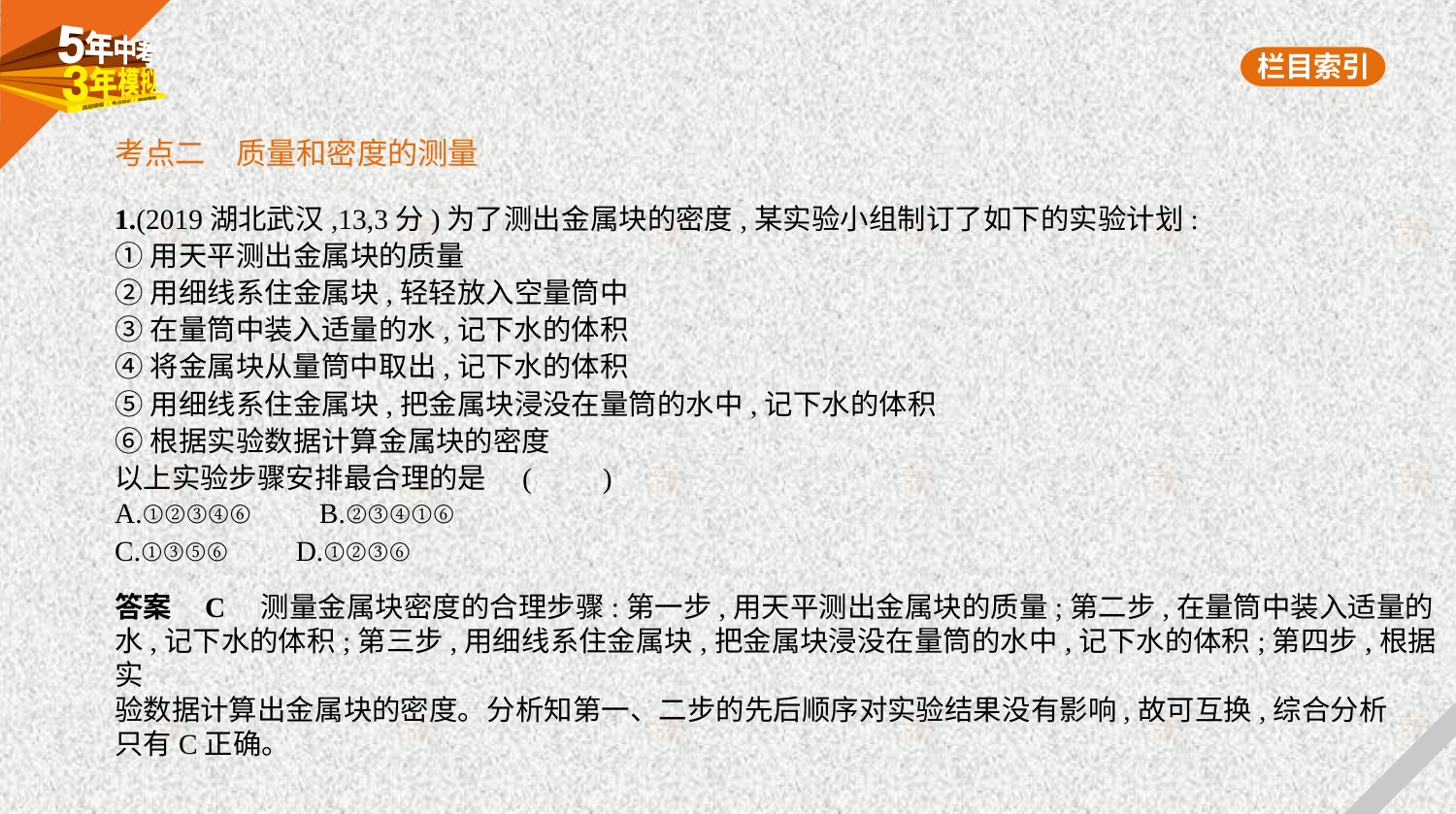

考点二　质量和密度的测量
1.(2019湖北武汉,13,3分)为了测出金属块的密度,某实验小组制订了如下的实验计划:
①用天平测出金属块的质量
②用细线系住金属块,轻轻放入空量筒中
③在量筒中装入适量的水,记下水的体积
④将金属块从量筒中取出,记下水的体积
⑤用细线系住金属块,把金属块浸没在量筒的水中,记下水的体积
⑥根据实验数据计算金属块的密度
以上实验步骤安排最合理的是 (　　)
A.①②③④⑥　    B.②③④①⑥
C.①③⑤⑥　    D.①②③⑥
答案    C　测量金属块密度的合理步骤:第一步,用天平测出金属块的质量;第二步,在量筒中装入适量的
水,记下水的体积;第三步,用细线系住金属块,把金属块浸没在量筒的水中,记下水的体积;第四步,根据实
验数据计算出金属块的密度。分析知第一、二步的先后顺序对实验结果没有影响,故可互换,综合分析
只有C正确。